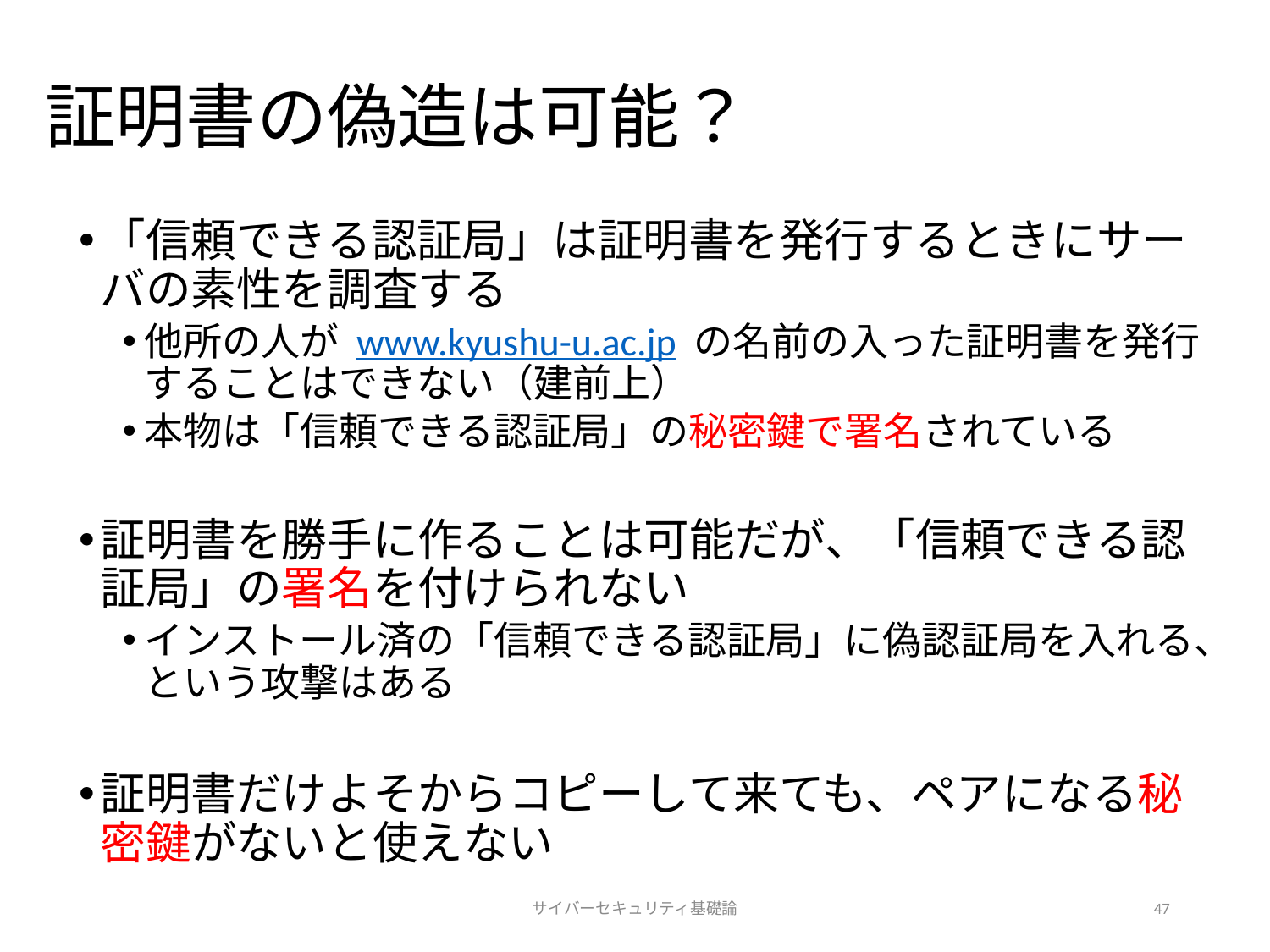

# 証明書の偽造は可能？
「信頼できる認証局」は証明書を発行するときにサーバの素性を調査する
他所の人が www.kyushu-u.ac.jp の名前の入った証明書を発行することはできない（建前上）
本物は「信頼できる認証局」の秘密鍵で署名されている

証明書を勝手に作ることは可能だが、「信頼できる認証局」の署名を付けられない
インストール済の「信頼できる認証局」に偽認証局を入れる、という攻撃はある

証明書だけよそからコピーして来ても、ペアになる秘密鍵がないと使えない
サイバーセキュリティ基礎論
47